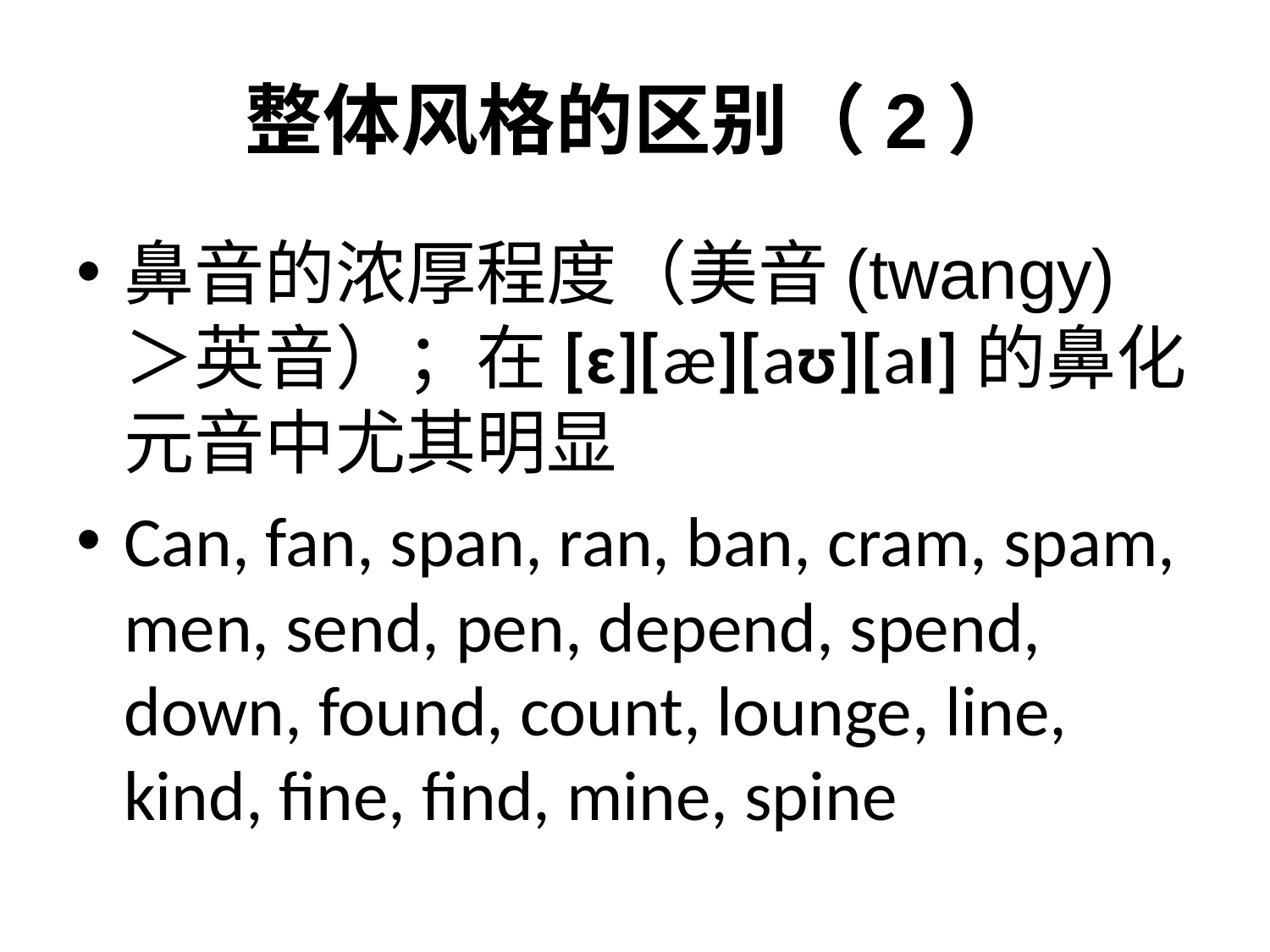

# 整体风格的区别（2）
鼻音的浓厚程度（美音(twangy)＞英音）；在[ɛ][æ][аʊ][аI]的鼻化元音中尤其明显
Can, fan, span, ran, ban, cram, spam, men, send, pen, depend, spend, down, found, count, lounge, line, kind, fine, find, mine, spine